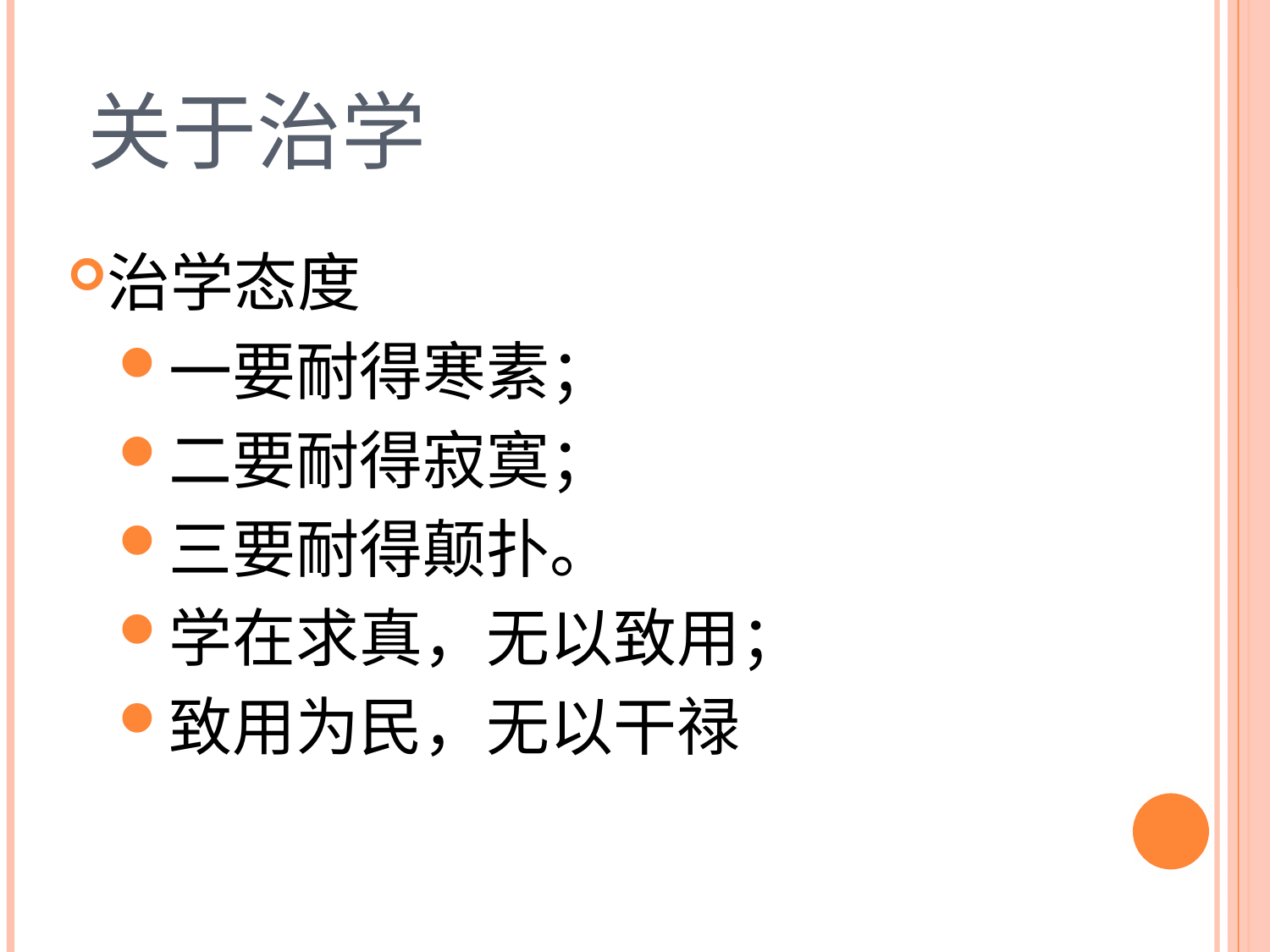

# 关于治学
治学态度
一要耐得寒素；
二要耐得寂寞；
三要耐得颠扑。
学在求真，无以致用；
致用为民，无以干禄